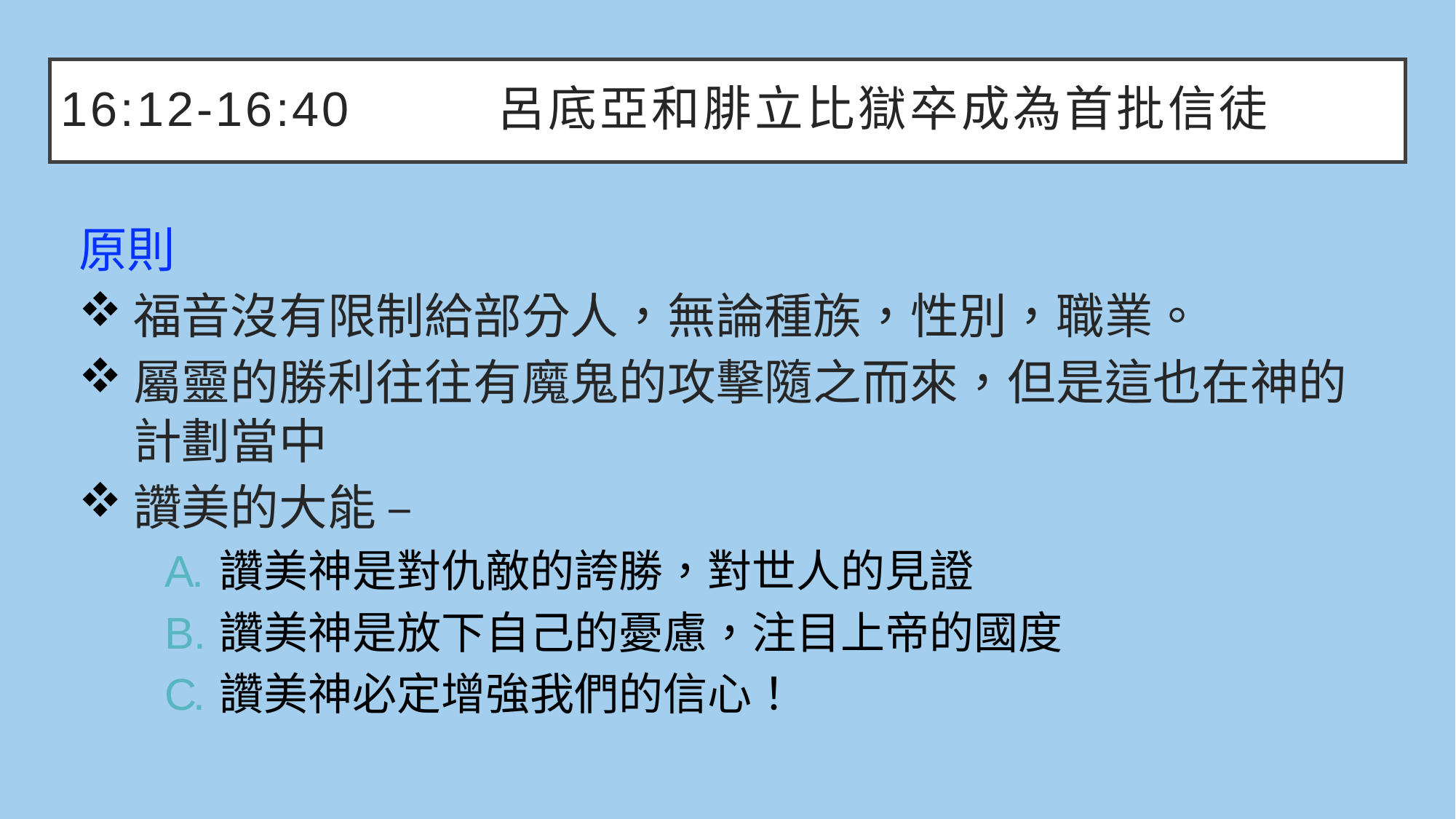

# 16:12-16:40		呂底亞和腓立比獄卒成為首批信徒
原則
福音沒有限制給部分人，無論種族，性別，職業。
屬靈的勝利往往有魔鬼的攻擊隨之而來，但是這也在神的計劃當中
讚美的大能 –
讚美神是對仇敵的誇勝，對世人的見證
讚美神是放下自己的憂慮，注目上帝的國度
讚美神必定增強我們的信心！